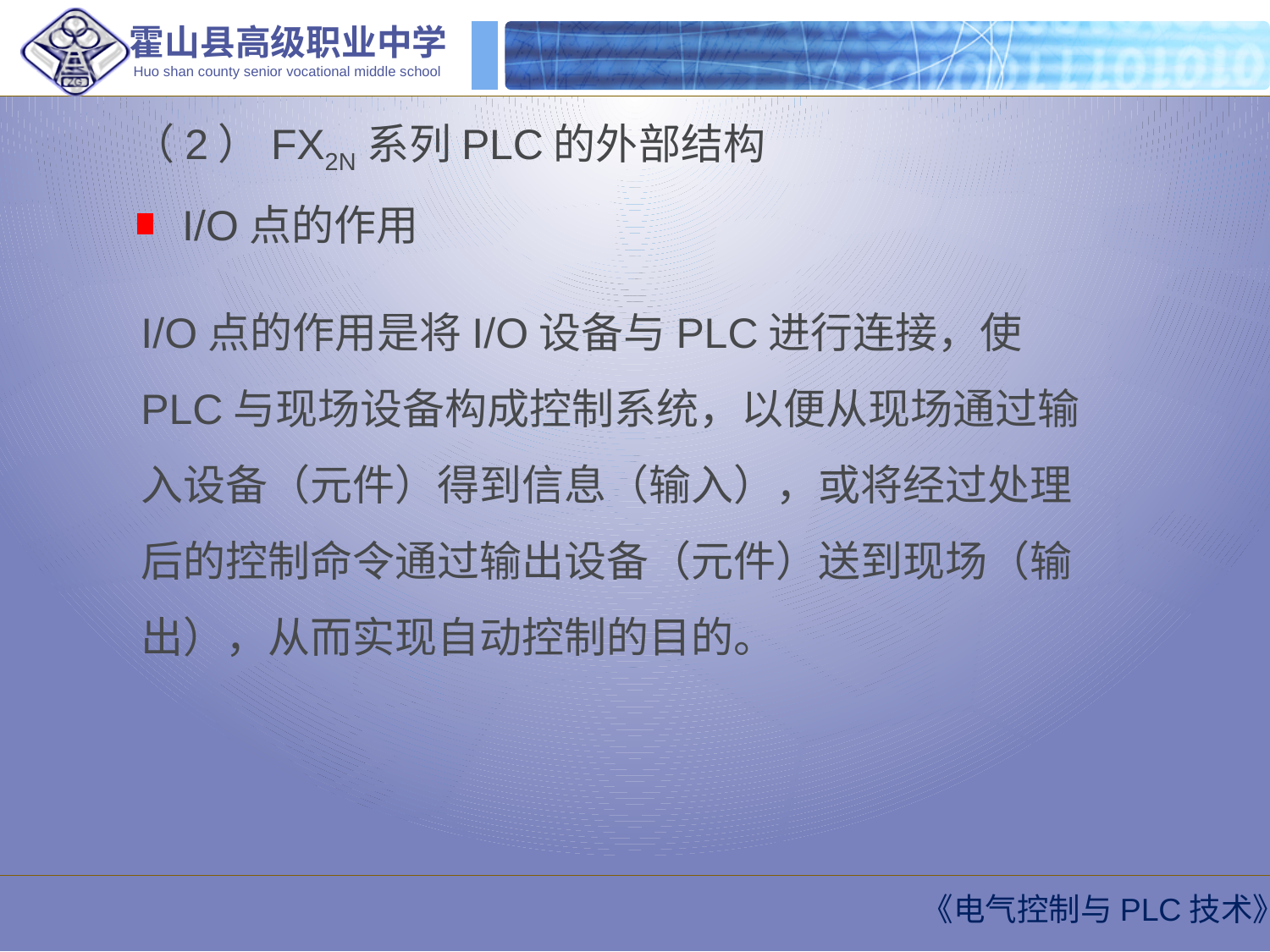

（2）FX2N系列PLC的外部结构
I/O点的作用

I/O点的作用是将I/O设备与PLC进行连接，使PLC与现场设备构成控制系统，以便从现场通过输入设备（元件）得到信息（输入），或将经过处理后的控制命令通过输出设备（元件）送到现场（输出），从而实现自动控制的目的。